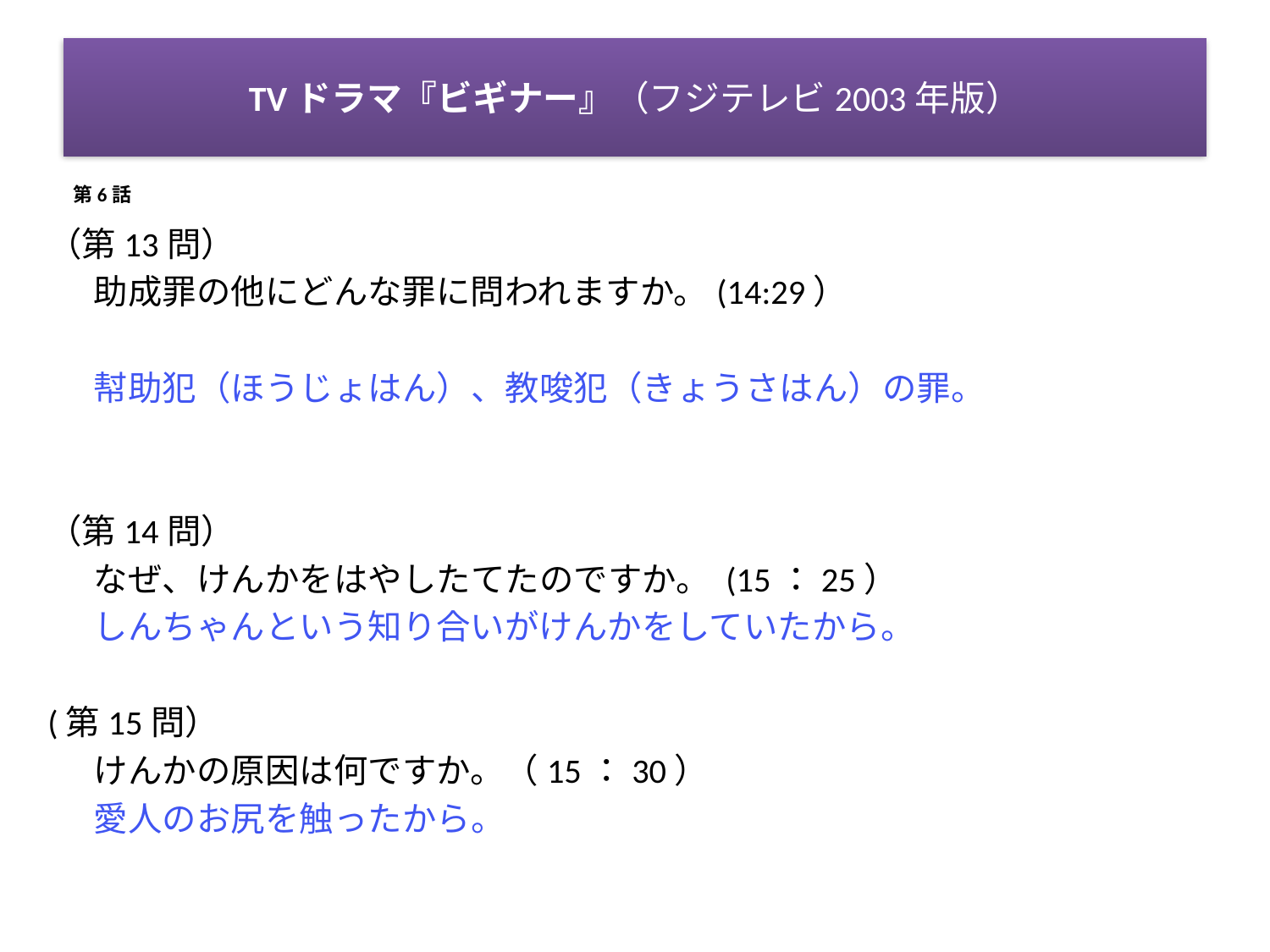

# TVドラマ『ビギナー』（フジテレビ2003年版）
第6話
（第13問）
	助成罪の他にどんな罪に問われますか。(14:29）

	幇助犯（ほうじょはん）、教唆犯（きょうさはん）の罪。

（第14問）
	なぜ、けんかをはやしたてたのですか。 (15：25）
	しんちゃんという知り合いがけんかをしていたから。

(第15問）
	けんかの原因は何ですか。（15：30）
	愛人のお尻を触ったから。